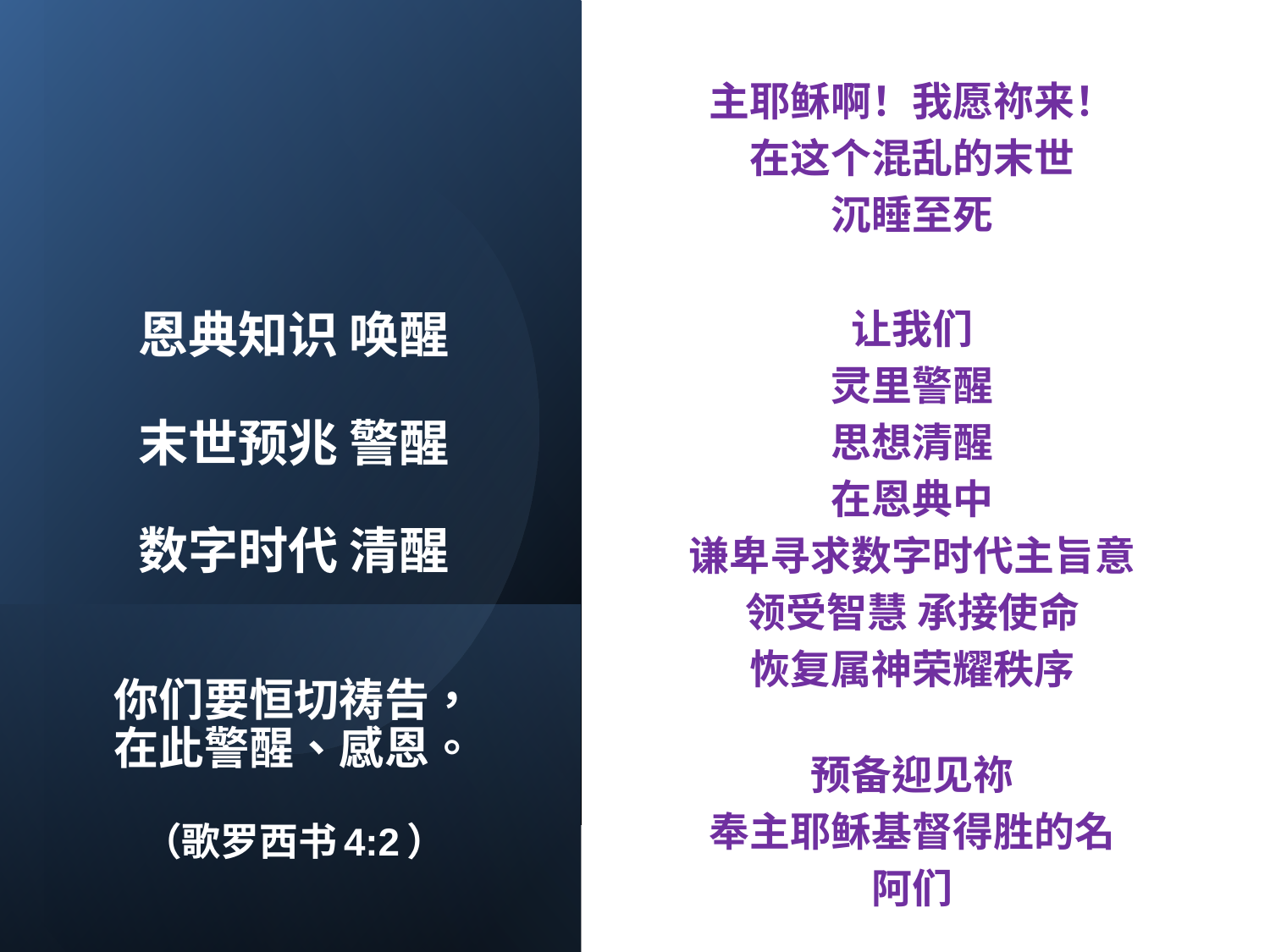

主耶稣啊！我愿祢来！
在这个混乱的末世
沉睡至死

让我们
灵里警醒
思想清醒
在恩典中
谦卑寻求数字时代主旨意
领受智慧 承接使命
恢复属神荣耀秩序
预备迎见祢
奉主耶稣基督得胜的名
阿们

# 恩典知识 唤醒 末世预兆 警醒 数字时代 清醒 你们要恒切祷告， 在此警醒、感恩。 （歌罗西书4:2）